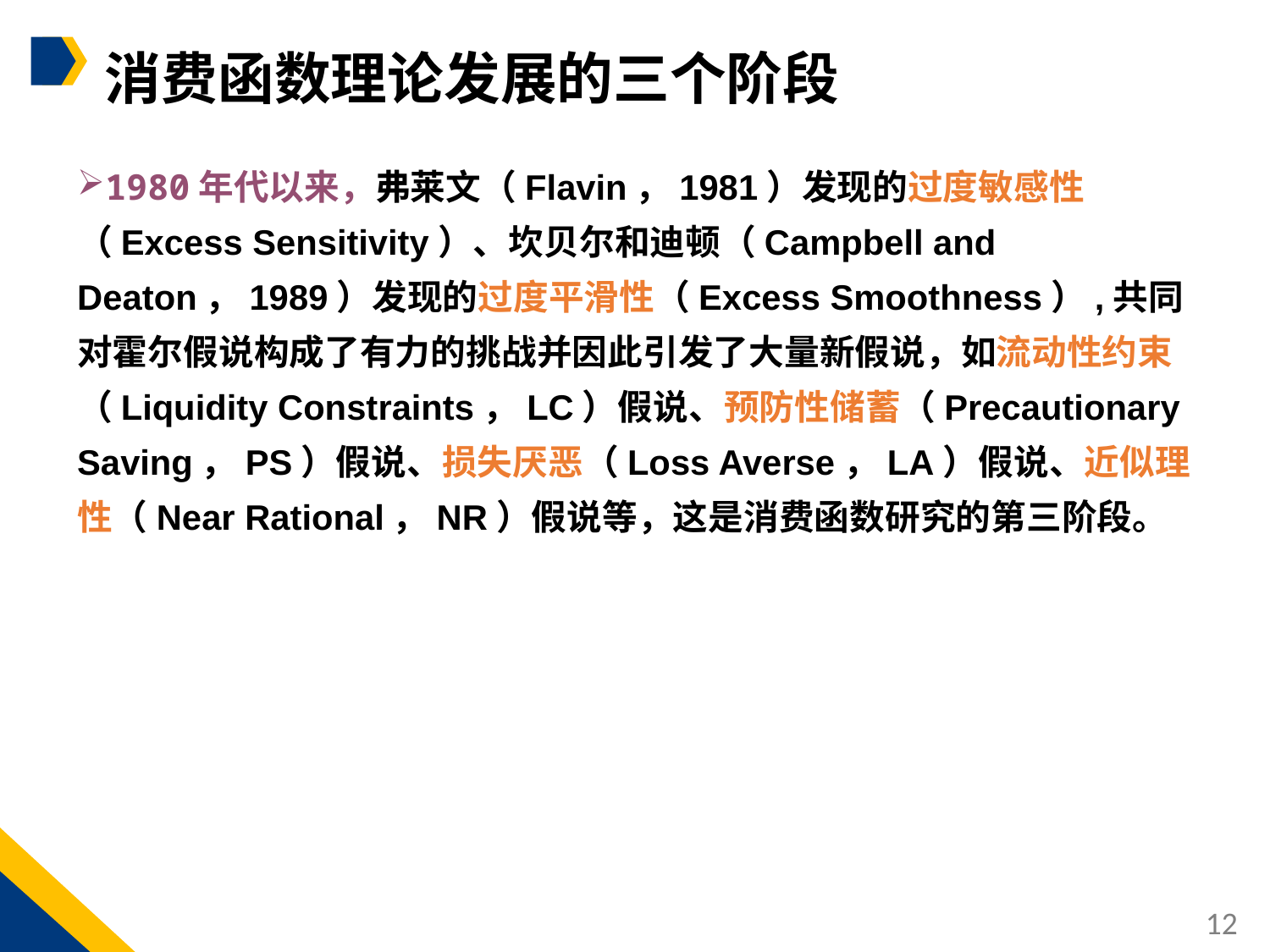

消费函数理论发展的三个阶段

1980年代以来，弗莱文（Flavin，1981）发现的过度敏感性（Excess Sensitivity）、坎贝尔和迪顿（Campbell and Deaton，1989）发现的过度平滑性（Excess Smoothness）,共同对霍尔假说构成了有力的挑战并因此引发了大量新假说，如流动性约束（Liquidity Constraints，LC）假说、预防性储蓄（Precautionary Saving，PS）假说、损失厌恶（Loss Averse，LA）假说、近似理性（Near Rational，NR）假说等，这是消费函数研究的第三阶段。